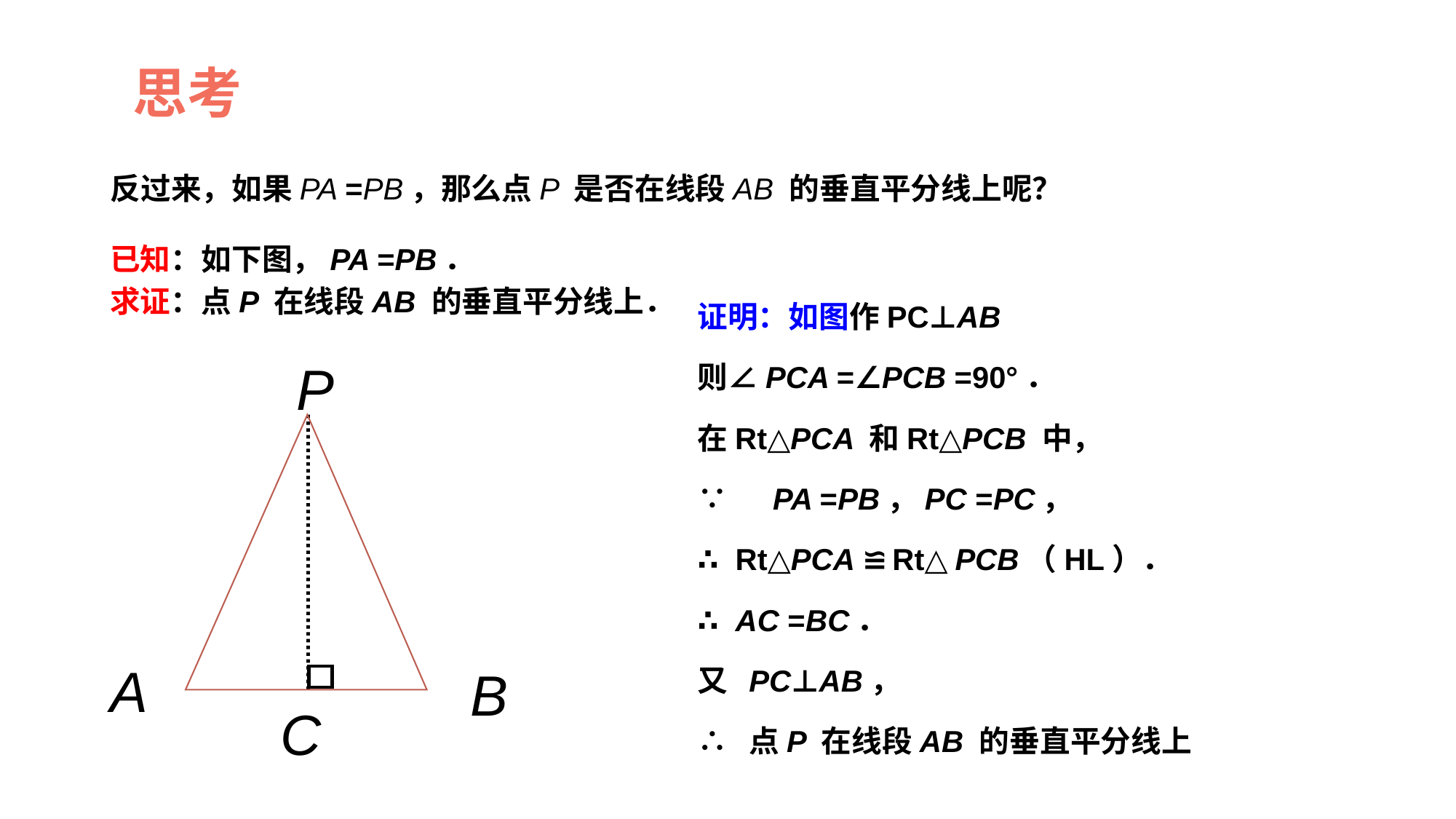

思考
反过来，如果PA =PB，那么点P 是否在线段AB 的垂直平分线上呢？
已知：如下图，PA =PB．
求证：点P 在线段AB 的垂直平分线上．
证明：如图作PC⊥AB
则∠PCA =∠PCB =90°．
在Rt△PCA 和Rt△PCB 中，
∵　PA =PB，PC =PC，
∴  Rt△PCA ≌Rt△PCB（HL）．
∴  AC =BC．
又  PC⊥AB，
∴  点P 在线段AB 的垂直平分线上
P

A
B

C